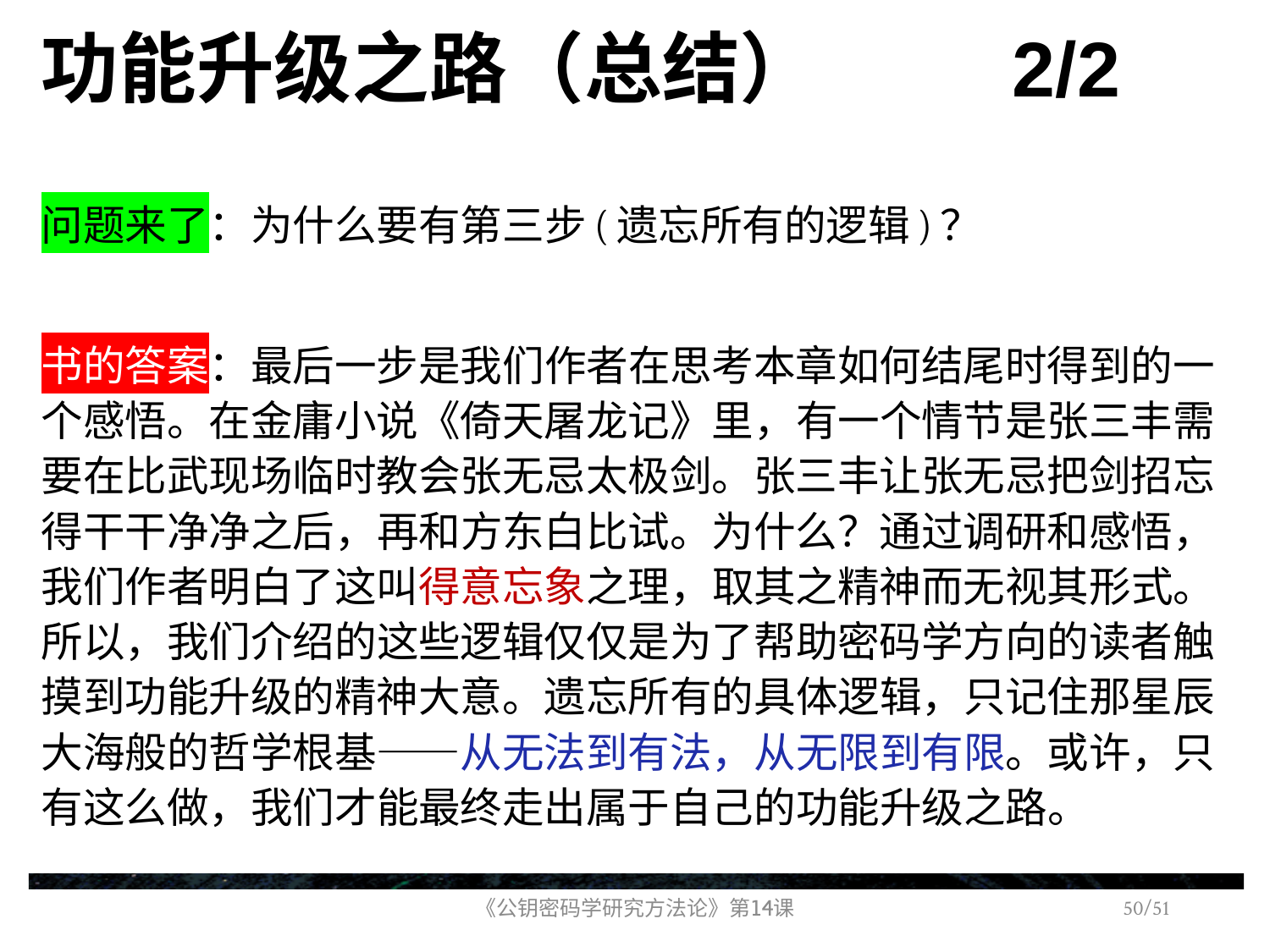

# 功能升级之路（总结）          2/2
问题来了：为什么要有第三步(遗忘所有的逻辑)？

书的答案：最后一步是我们作者在思考本章如何结尾时得到的一个感悟。在金庸小说《倚天屠龙记》里，有一个情节是张三丰需要在比武现场临时教会张无忌太极剑。张三丰让张无忌把剑招忘得干干净净之后，再和方东白比试。为什么？通过调研和感悟，我们作者明白了这叫得意忘象之理，取其之精神而无视其形式。所以，我们介绍的这些逻辑仅仅是为了帮助密码学方向的读者触摸到功能升级的精神大意。遗忘所有的具体逻辑，只记住那星辰大海般的哲学根基——从无法到有法，从无限到有限。或许，只有这么做，我们才能最终走出属于自己的功能升级之路。
《公钥密码学研究方法论》第14课
50/51